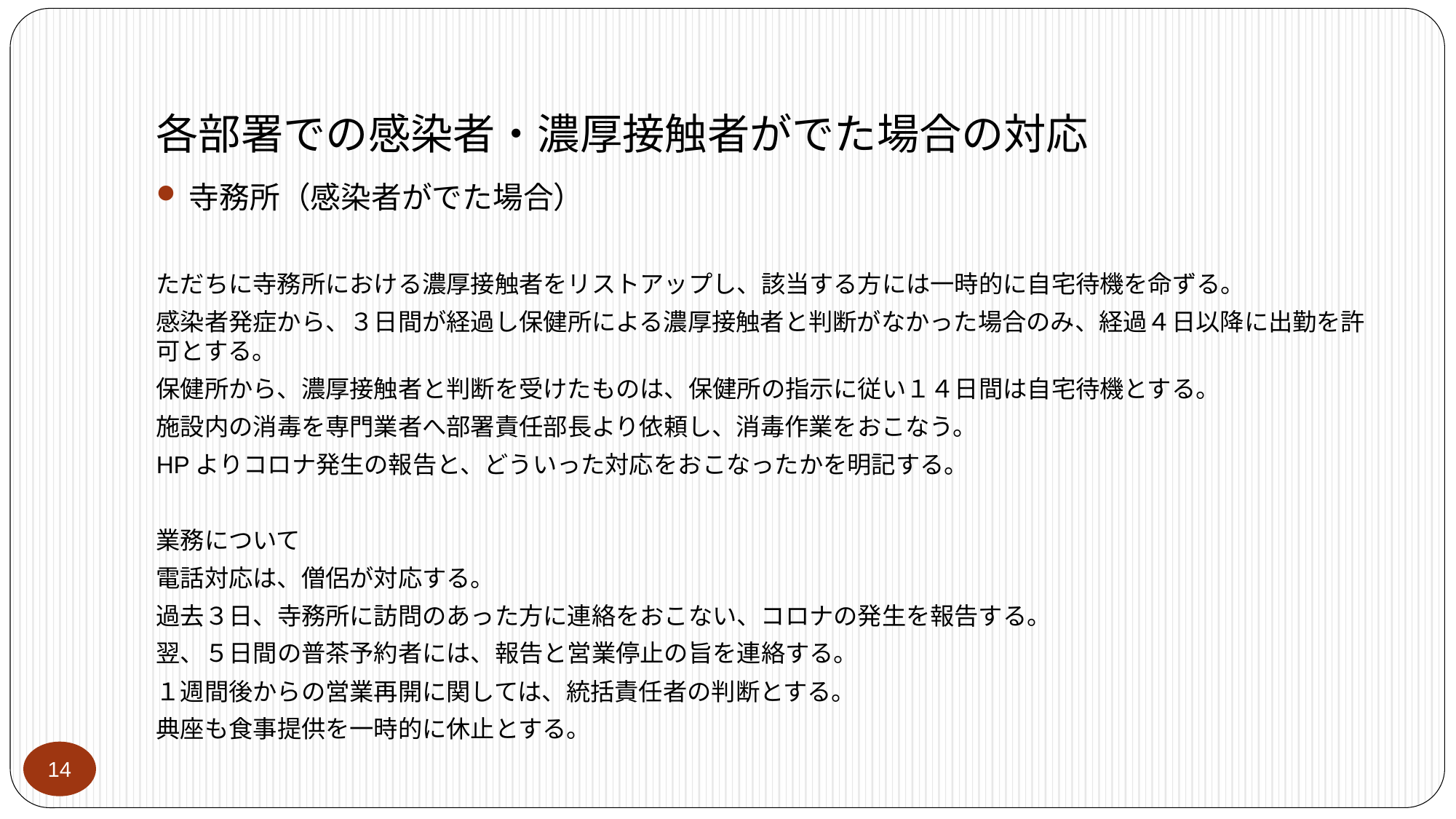

# 各部署での感染者・濃厚接触者がでた場合の対応
寺務所（感染者がでた場合）

ただちに寺務所における濃厚接触者をリストアップし、該当する方には一時的に自宅待機を命ずる。
感染者発症から、３日間が経過し保健所による濃厚接触者と判断がなかった場合のみ、経過４日以降に出勤を許可とする。
保健所から、濃厚接触者と判断を受けたものは、保健所の指示に従い１４日間は自宅待機とする。
施設内の消毒を専門業者へ部署責任部長より依頼し、消毒作業をおこなう。
HPよりコロナ発生の報告と、どういった対応をおこなったかを明記する。

業務について
電話対応は、僧侶が対応する。
過去３日、寺務所に訪問のあった方に連絡をおこない、コロナの発生を報告する。
翌、５日間の普茶予約者には、報告と営業停止の旨を連絡する。
１週間後からの営業再開に関しては、統括責任者の判断とする。
典座も食事提供を一時的に休止とする。

14